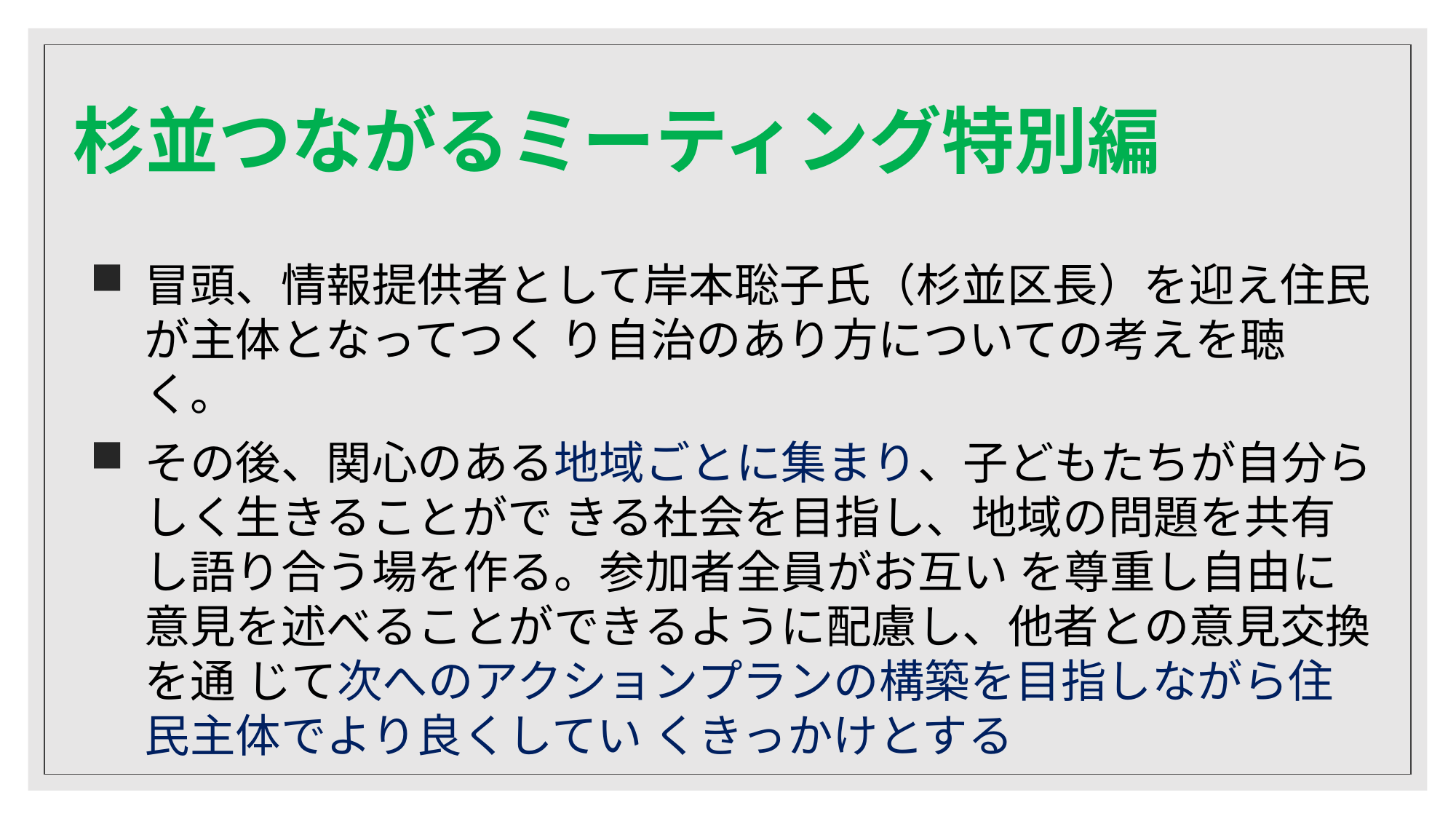

# 杉並つながるミーティング特別編
冒頭、情報提供者として岸本聡子氏（杉並区長）を迎え住民が主体となってつく り自治のあり方についての考えを聴く。
その後、関心のある地域ごとに集まり、子どもたちが自分らしく生きることがで きる社会を目指し、地域の問題を共有し語り合う場を作る。参加者全員がお互い を尊重し自由に意見を述べることができるように配慮し、他者との意見交換を通 じて次へのアクションプランの構築を目指しながら住民主体でより良くしてい くきっかけとする